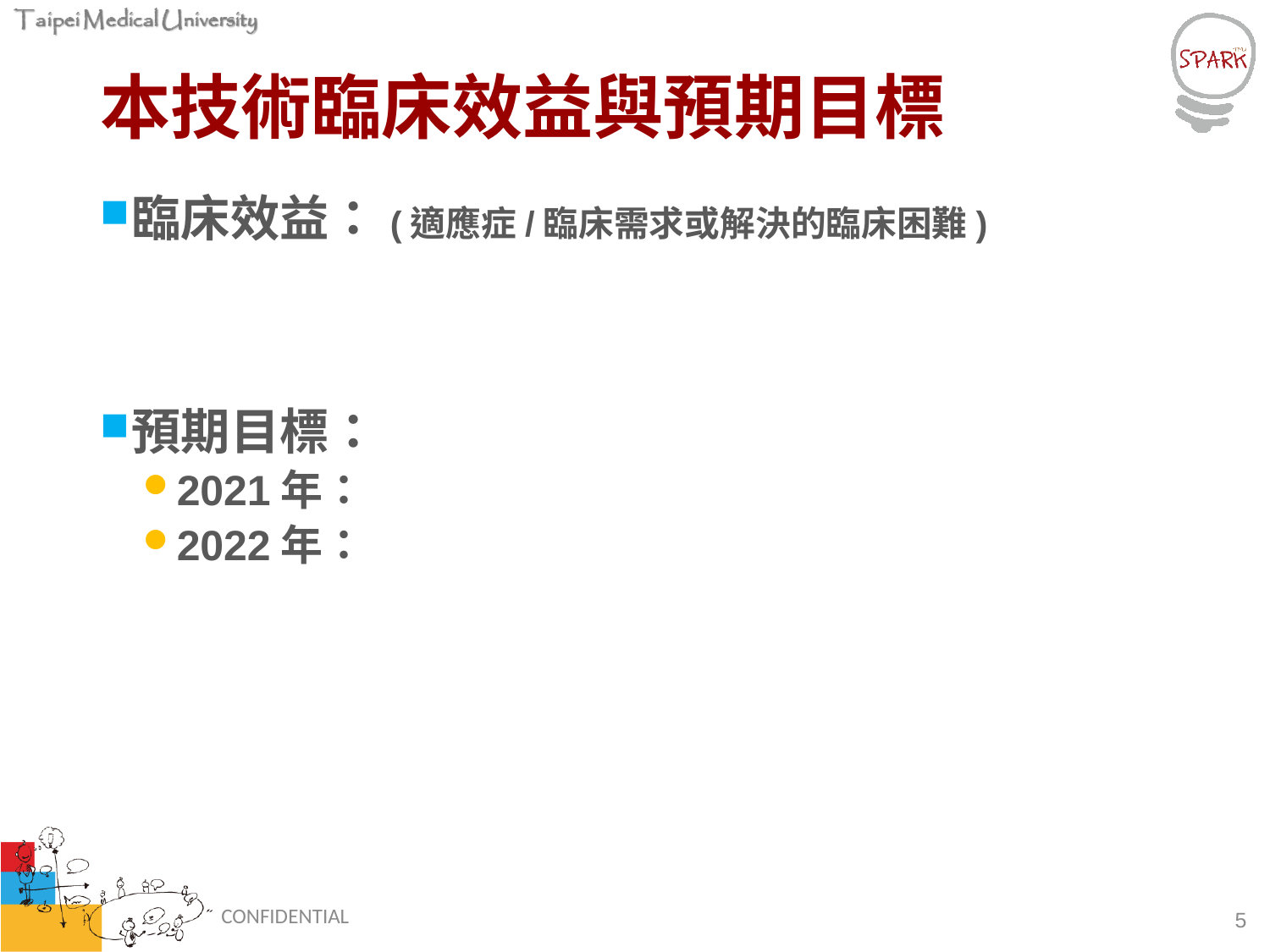

# 本技術臨床效益與預期目標
臨床效益：(適應症/臨床需求或解決的臨床困難)

預期目標：
2021年：
2022年：

CONFIDENTIAL
5